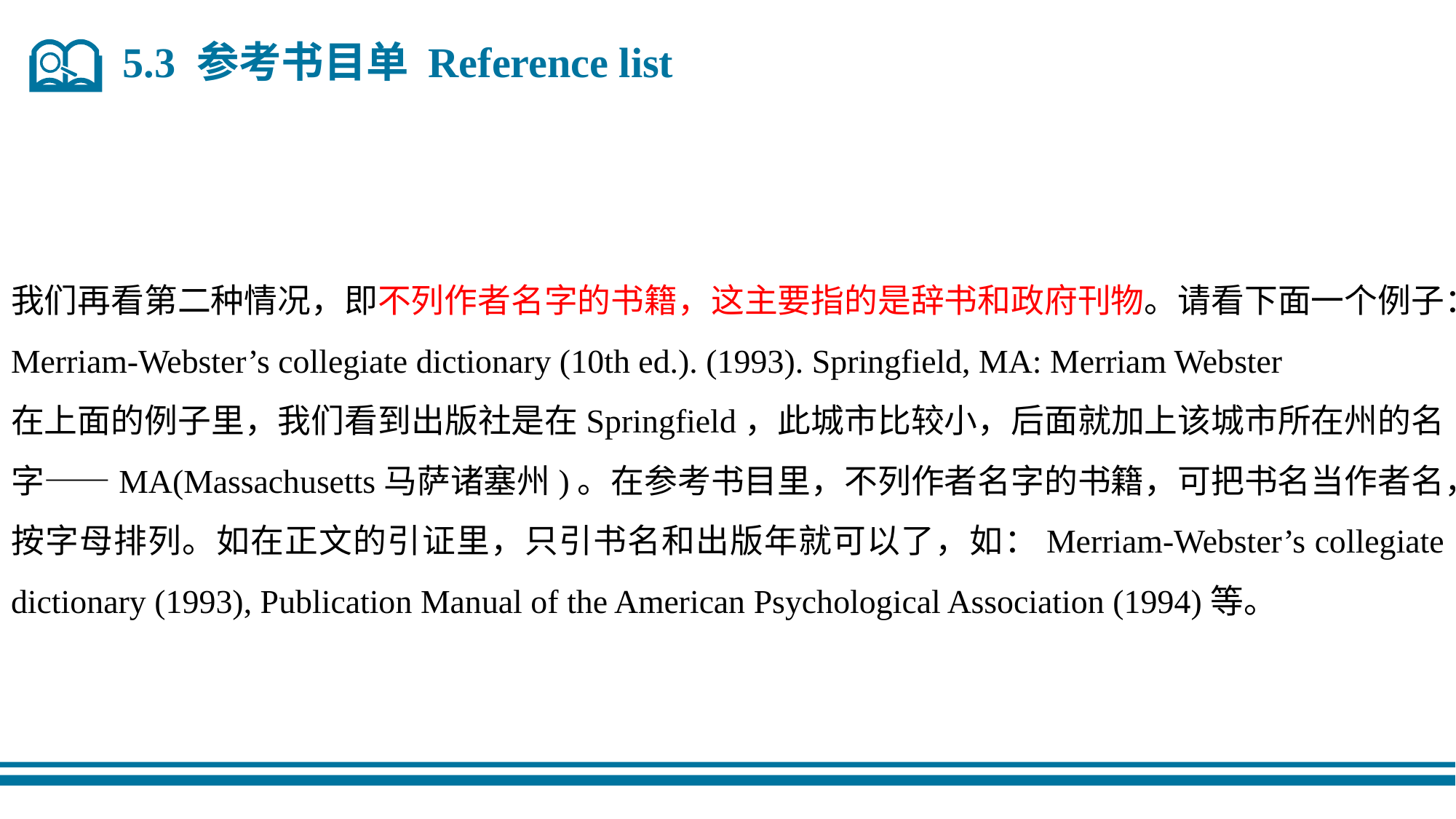

5.3 参考书目单 Reference list
我们再看第二种情况，即不列作者名字的书籍，这主要指的是辞书和政府刊物。请看下面一个例子：
Merriam-Webster’s collegiate dictionary (10th ed.). (1993). Springfield, MA: Merriam Webster
在上面的例子里，我们看到出版社是在Springfield，此城市比较小，后面就加上该城市所在州的名字——MA(Massachusetts马萨诸塞州)。在参考书目里，不列作者名字的书籍，可把书名当作者名，按字母排列。如在正文的引证里，只引书名和出版年就可以了，如：Merriam-Webster’s collegiate dictionary (1993), Publication Manual of the American Psychological Association (1994)等。